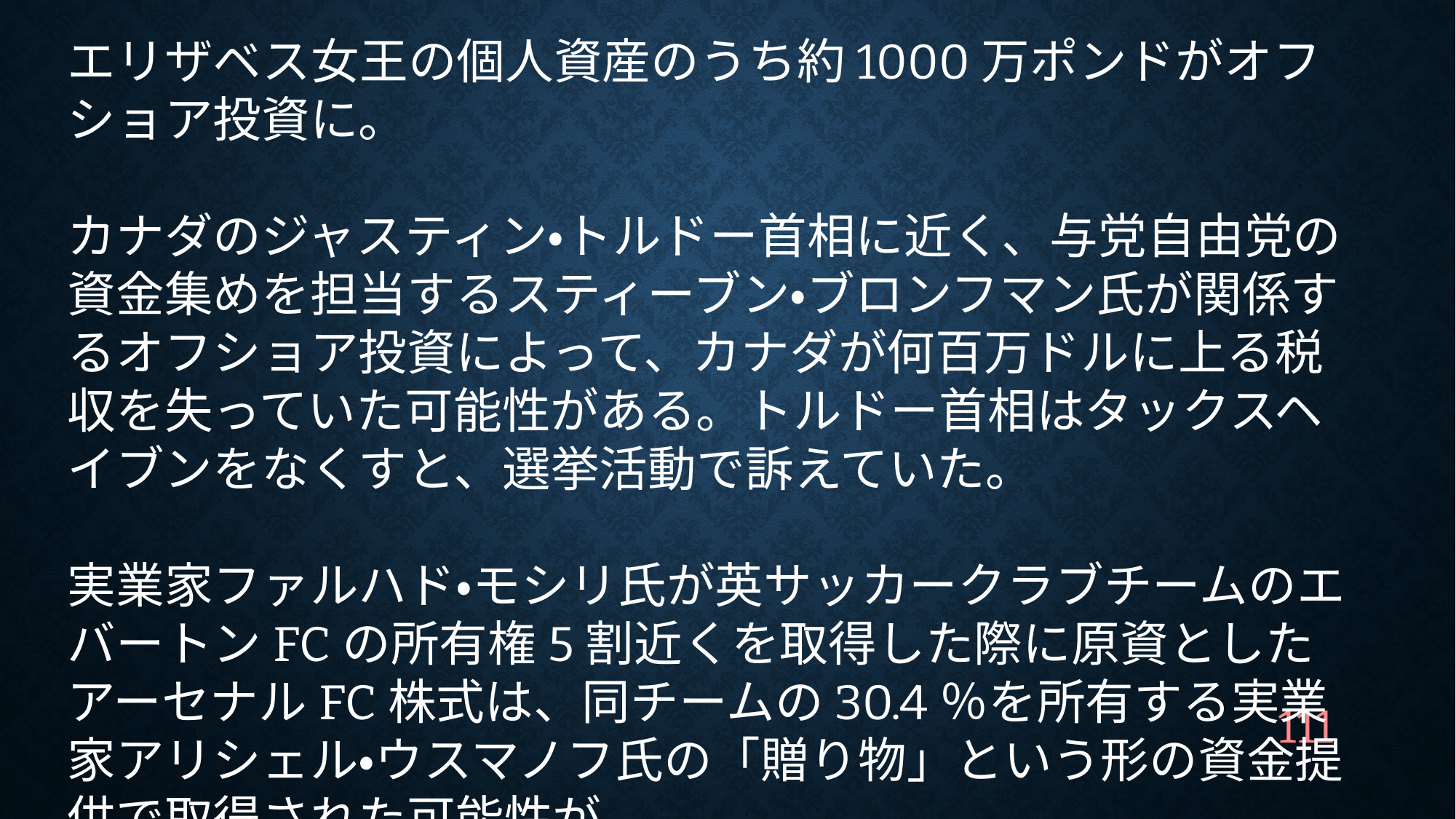

エリザベス女王の個人資産のうち約1000万ポンドがオフショア投資に。

カナダのジャスティン・トルドー首相に近く、与党自由党の資金集めを担当するスティーブン・ブロンフマン氏が関係するオフショア投資によって、カナダが何百万ドルに上る税収を失っていた可能性がある。トルドー首相はタックスヘイブンをなくすと、選挙活動で訴えていた。

実業家ファルハド・モシリ氏が英サッカークラブチームのエバートンFCの所有権5割近くを取得した際に原資としたアーセナルFC株式は、同チームの30.4％を所有する実業家アリシェル・ウスマノフ氏の「贈り物」という形の資金提供で取得された可能性が。
111